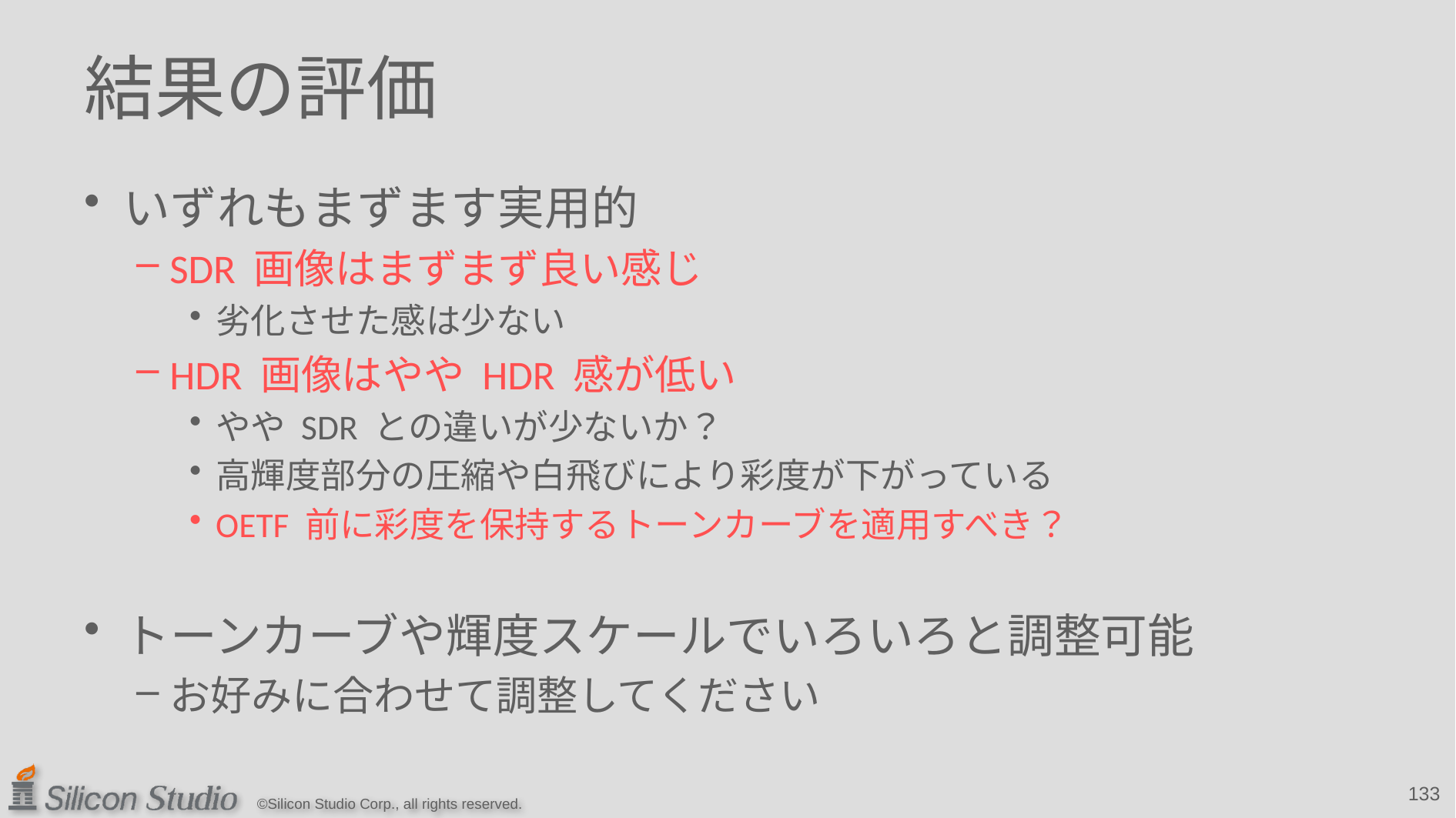

# 結果の評価
いずれもまずます実用的
SDR 画像はまずまず良い感じ
劣化させた感は少ない
HDR 画像はやや HDR 感が低い
やや SDR との違いが少ないか？
高輝度部分の圧縮や白飛びにより彩度が下がっている
OETF 前に彩度を保持するトーンカーブを適用すべき？

トーンカーブや輝度スケールでいろいろと調整可能
お好みに合わせて調整してください
133